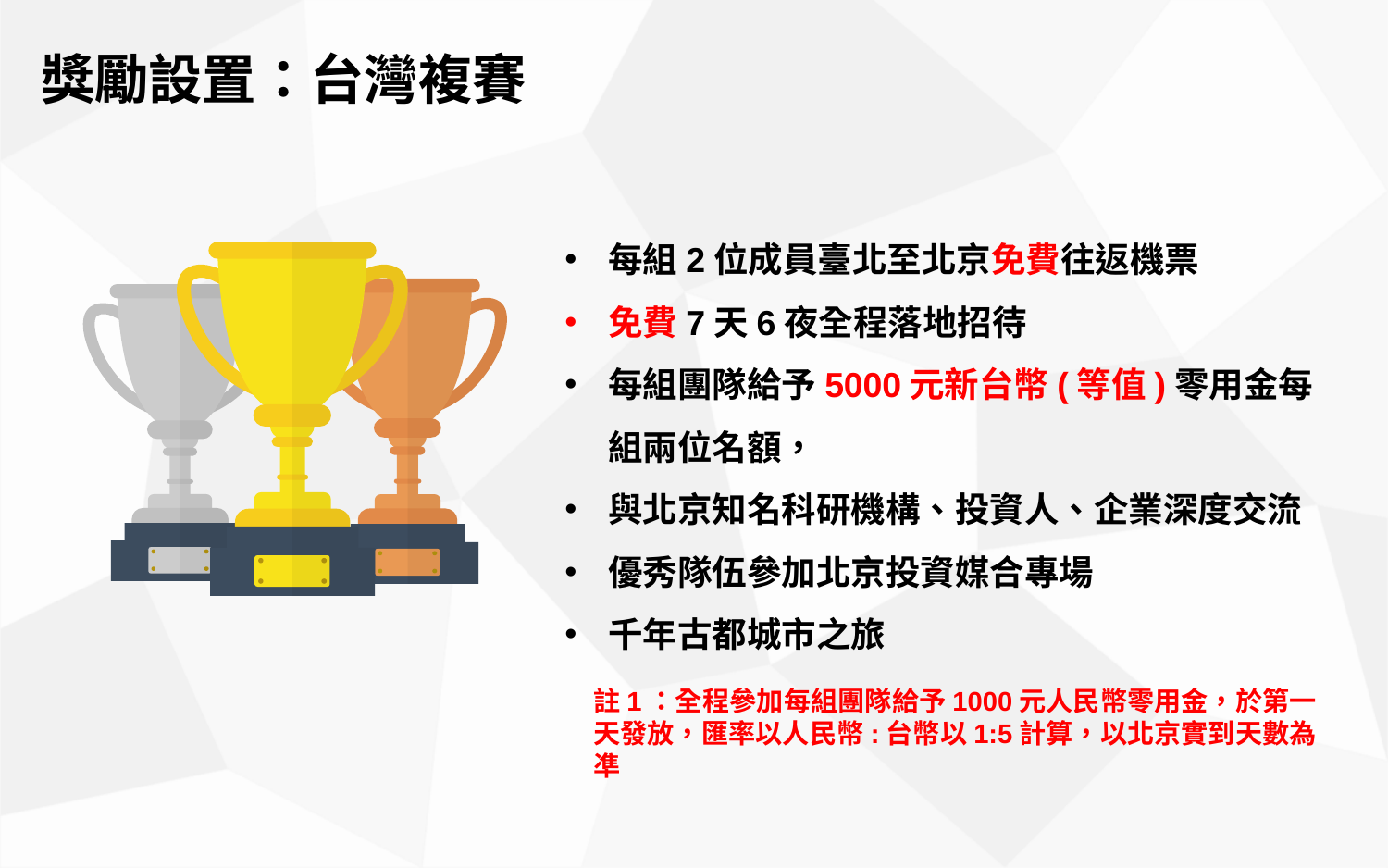

獎勵設置：台灣複賽
每組2位成員臺北至北京免費往返機票
免費7天6夜全程落地招待
每組團隊給予5000元新台幣(等值)零用金每組兩位名額，
與北京知名科研機構、投資人、企業深度交流
優秀隊伍參加北京投資媒合專場
千年古都城市之旅

註1：全程參加每組團隊給予1000元人民幣零用金，於第一天發放，匯率以人民幣:台幣以1:5計算，以北京實到天數為凖